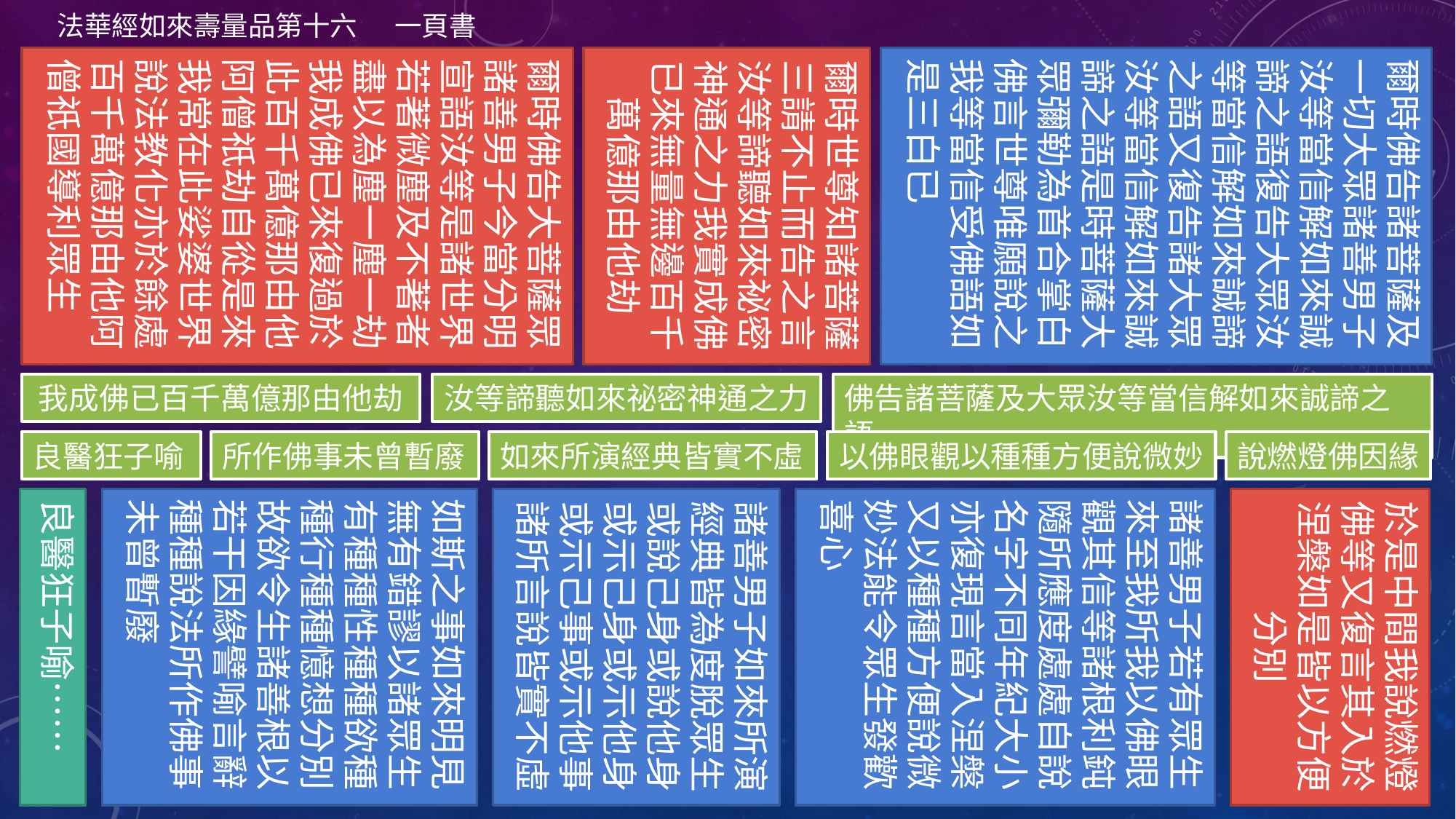

法華經如來壽量品第十六      一頁書
爾時佛告大菩薩眾諸善男子今當分明宣語汝等是諸世界若著微塵及不著者盡以為塵一塵一劫我成佛已來復過於此百千萬億那由他阿僧祇劫自從是來我常在此娑婆世界說法教化亦於餘處百千萬億那由他阿僧祇國導利眾生
爾時世尊知諸菩薩三請不止而告之言汝等諦聽如來祕密神通之力我實成佛已來無量無邊百千萬億那由他劫
爾時佛告諸菩薩及一切大眾諸善男子汝等當信解如來誠諦之語復告大眾汝等當信解如來誠諦之語又復告諸大眾汝等當信解如來誠諦之語是時菩薩大眾彌勒為首合掌白佛言世尊唯願說之我等當信受佛語如是三白已
我成佛已百千萬億那由他劫
汝等諦聽如來祕密神通之力
佛告諸菩薩及大眾汝等當信解如來誠諦之語
良醫狂子喻
所作佛事未曾暫廢
如來所演經典皆實不虛
以佛眼觀以種種方便說微妙
說燃燈佛因緣
良醫狂子喻……
如斯之事如來明見無有錯謬以諸眾生有種種性種種欲種種行種種憶想分別故欲令生諸善根以若干因緣譬喻言辭種種說法所作佛事未曾暫廢
諸善男子如來所演經典皆為度脫眾生或說己身或說他身或示己身或示他身或示己事或示他事諸所言說皆實不虛
諸善男子若有眾生來至我所我以佛眼觀其信等諸根利鈍隨所應度處處自說名字不同年紀大小亦復現言當入涅槃又以種種方便說微妙法能令眾生發歡喜心
於是中間我說燃燈佛等又復言其入於涅槃如是皆以方便分別
33